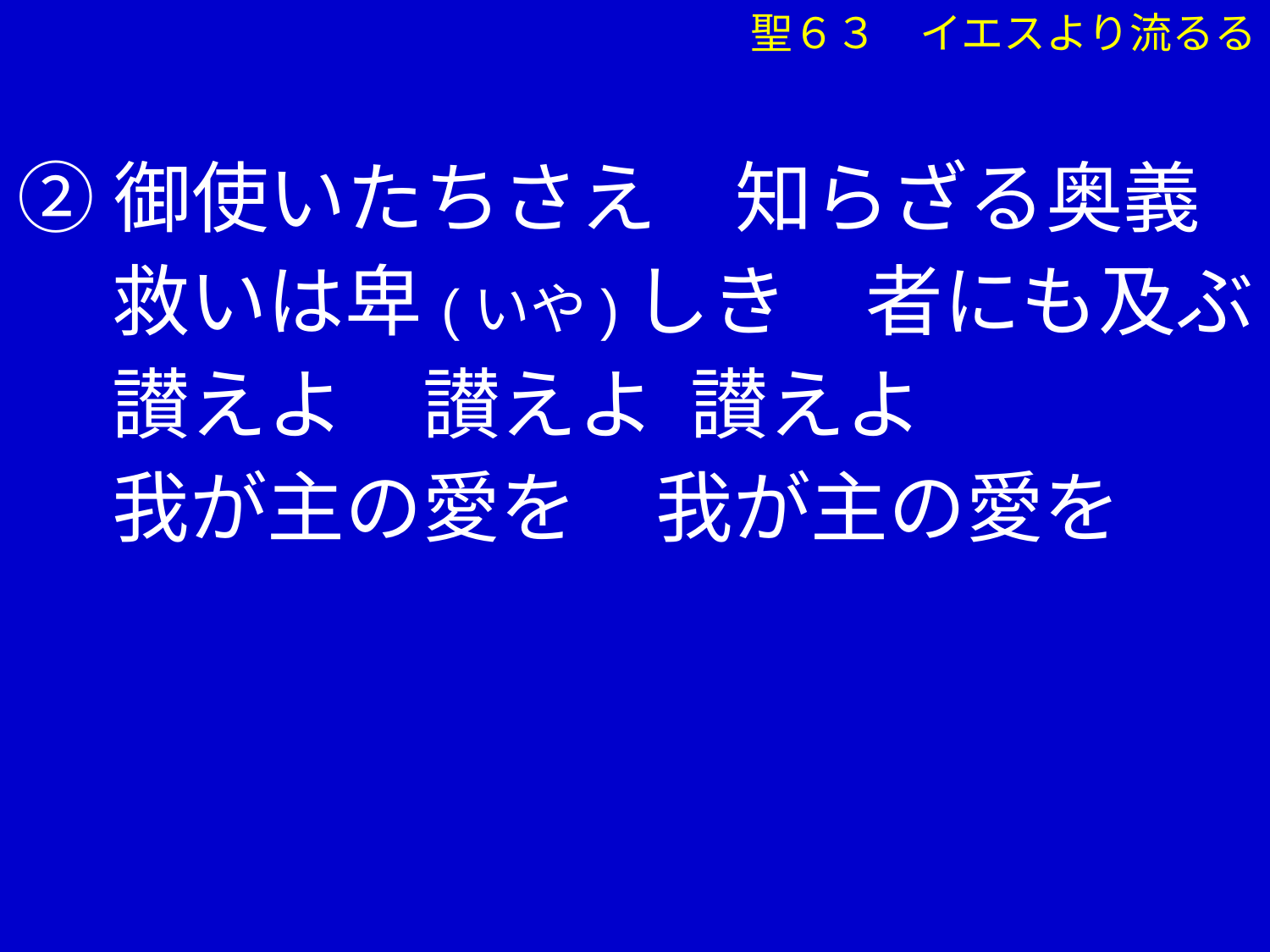

聖６３　イエスより流るる
②御使いたちさえ　知らざる奥義
　 救いは卑(いや)しき　者にも及ぶ
　 讃えよ　讃えよ  讃えよ
　 我が主の愛を　我が主の愛を